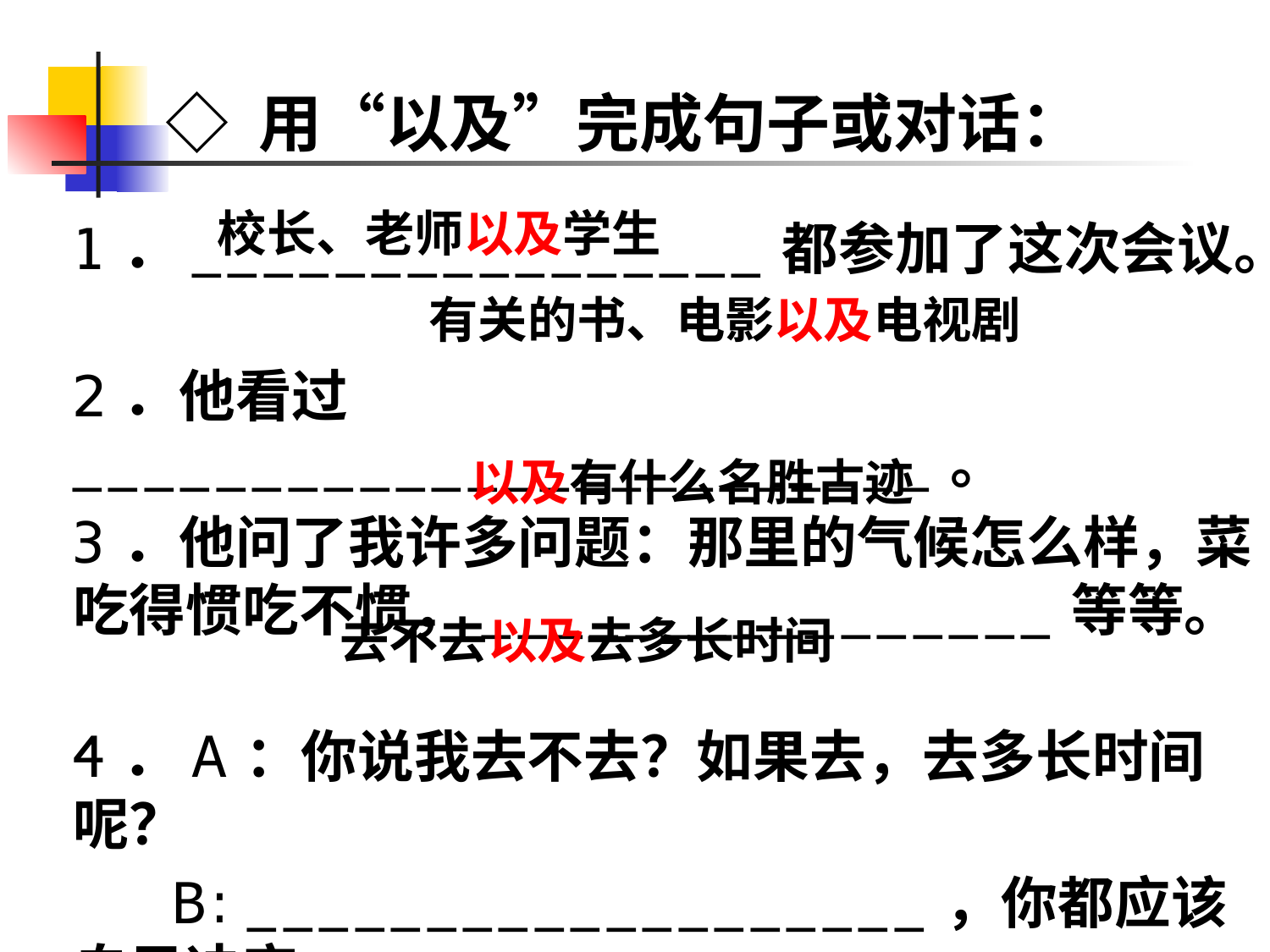

# ◇ 用“以及”完成句子或对话：
校长、老师以及学生
1．________________都参加了这次会议。
2．他看过________________________。
3．他问了我许多问题：那里的气候怎么样，菜吃得惯吃不惯，________________等等。
4．A：你说我去不去？如果去，去多长时间呢？
      B: ___________________，你都应该自己决定。
有关的书、电影以及电视剧
以及有什么名胜古迹
去不去以及去多长时间